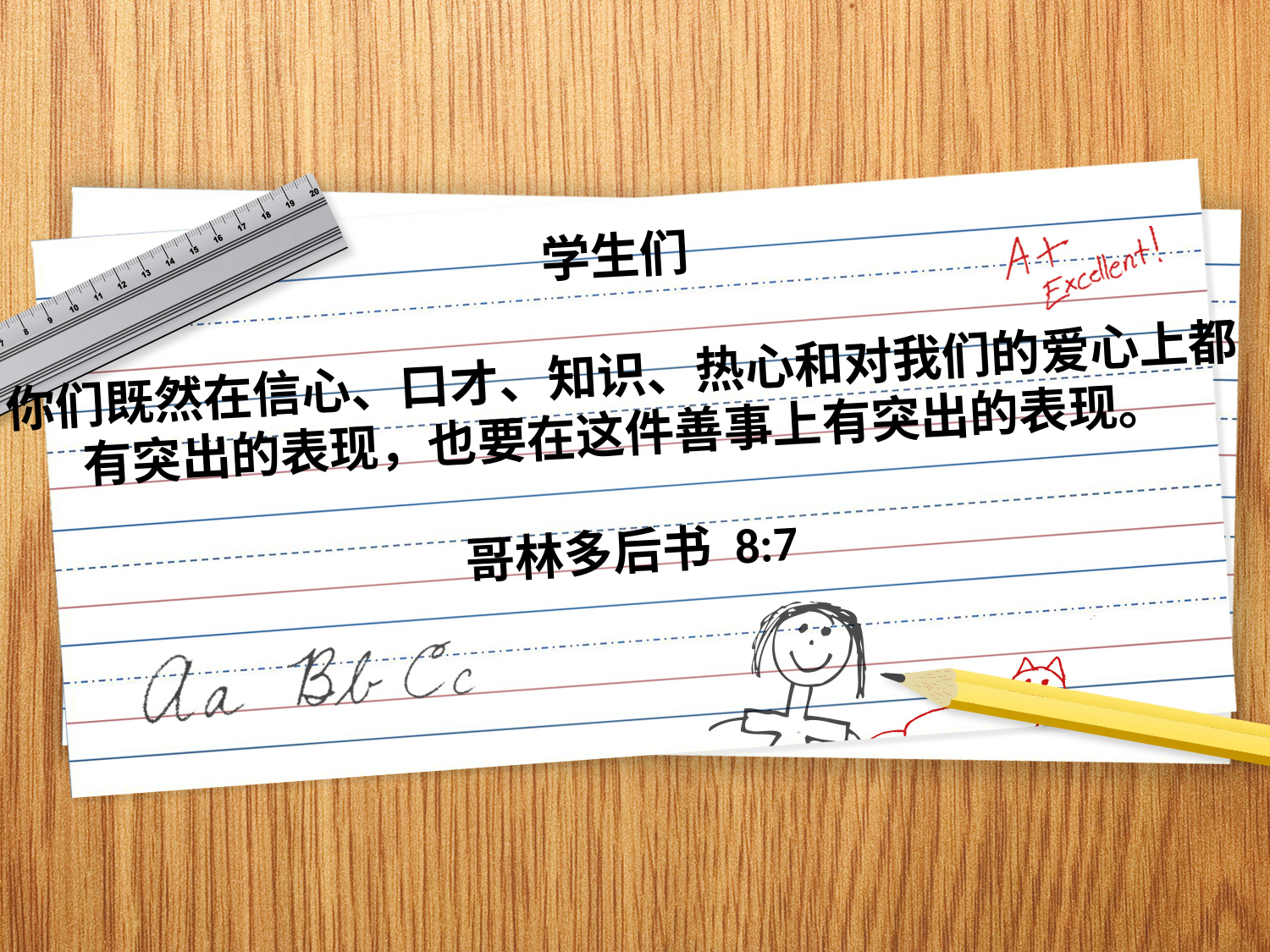

学生们

你们既然在信心、口才、知识、热心和对我们的爱心上都有突出的表现，也要在这件善事上有突出的表现。

哥林多后书 8:7